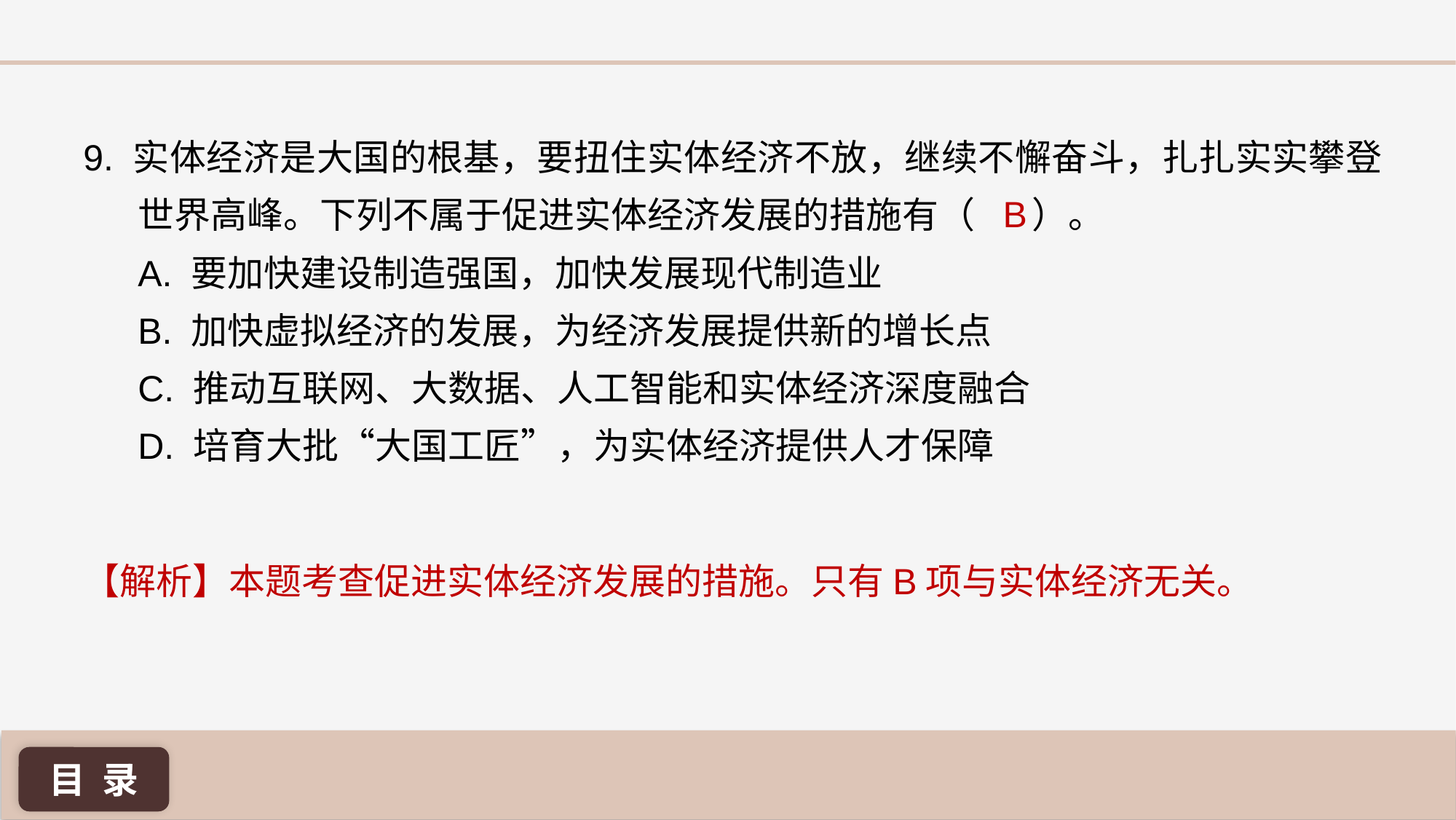

9. 实体经济是大国的根基，要扭住实体经济不放，继续不懈奋斗，扎扎实实攀登世界高峰。下列不属于促进实体经济发展的措施有（       ）。
A. 要加快建设制造强国，加快发展现代制造业
B. 加快虚拟经济的发展，为经济发展提供新的增长点
C. 推动互联网、大数据、人工智能和实体经济深度融合
D. 培育大批“大国工匠”，为实体经济提供人才保障
B
【解析】本题考查促进实体经济发展的措施。只有B项与实体经济无关。